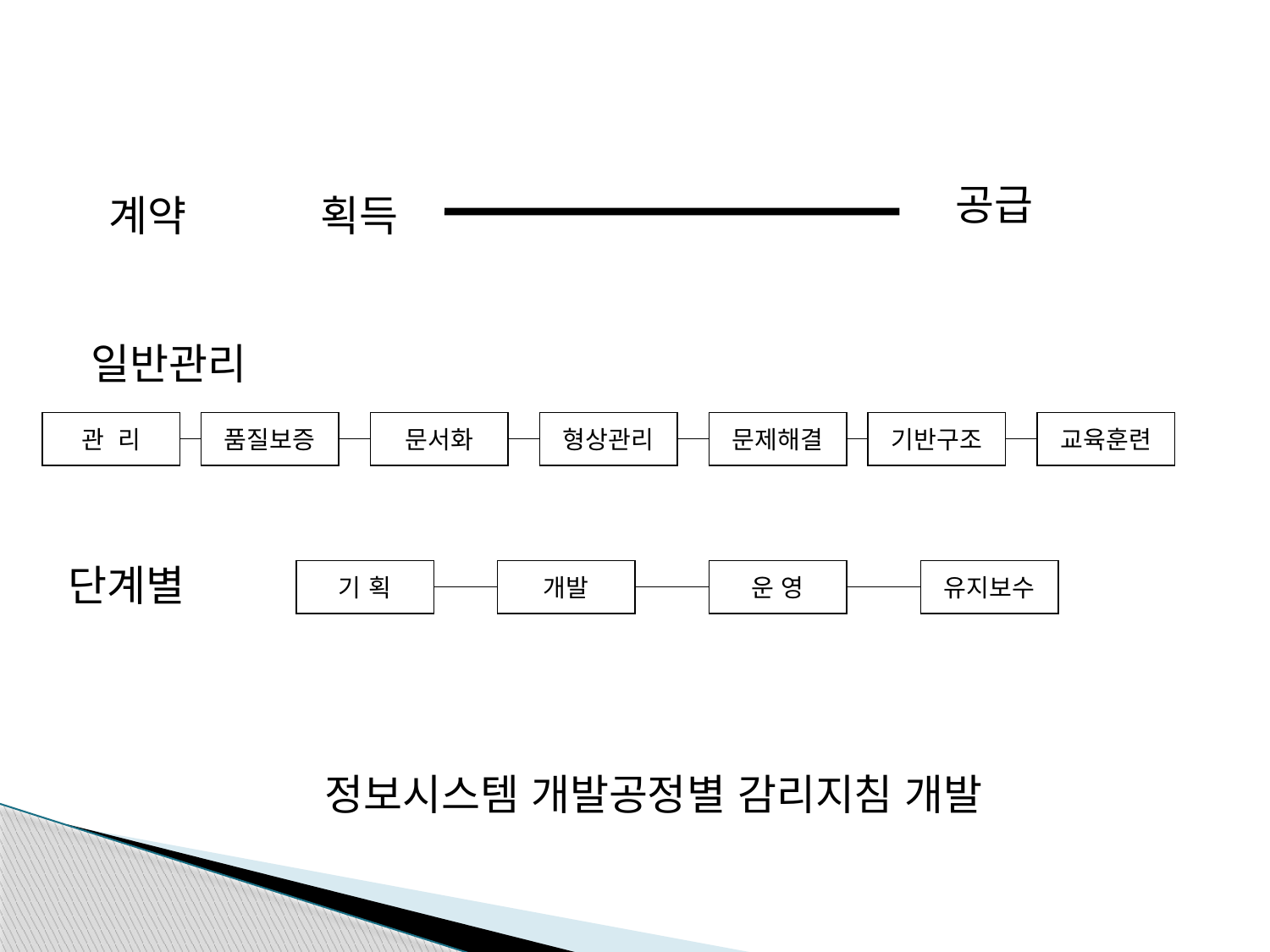

공급
계약
획득

일반관리
관  리
품질보증
문서화
형상관리
문제해결
기반구조
교육훈련
단계별
기 획
개발
운 영
유지보수
정보시스템 개발공정별 감리지침 개발